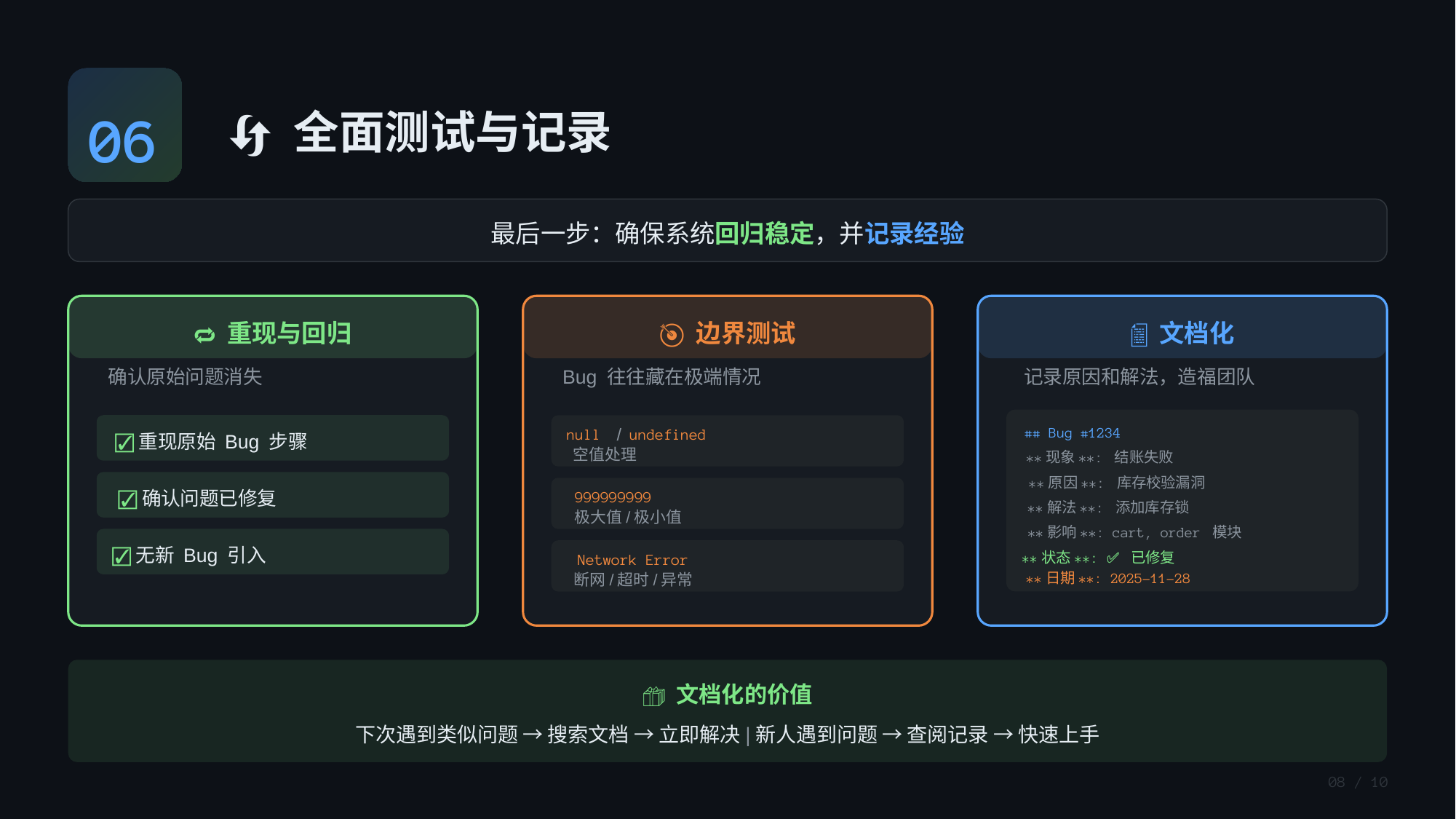

06
🔄 全面测试与记录

最后一步：确保系统回归稳定，并记录经验

🔁 重现与回归
确认原始问题消失

☑重现原始 Bug 步骤

☑确认问题已修复

☑无新 Bug 引入

🎯 边界测试
Bug 往往藏在极端情况

/
null
undefined
空值处理

999999999
极大值/极小值

Network Error
断网/超时/异常

📄 文档化
记录原因和解法，造福团队

## Bug #1234
**现象**: 结账失败
**原因**: 库存校验漏洞
**解法**: 添加库存锁
**影响**: cart, order 模块
**状态**: ✅ 已修复
**日期**: 2025-11-28

🎁 文档化的价值
下次遇到类似问题 → 搜索文档 → 立即解决|新人遇到问题 → 查阅记录 → 快速上手
08 / 10